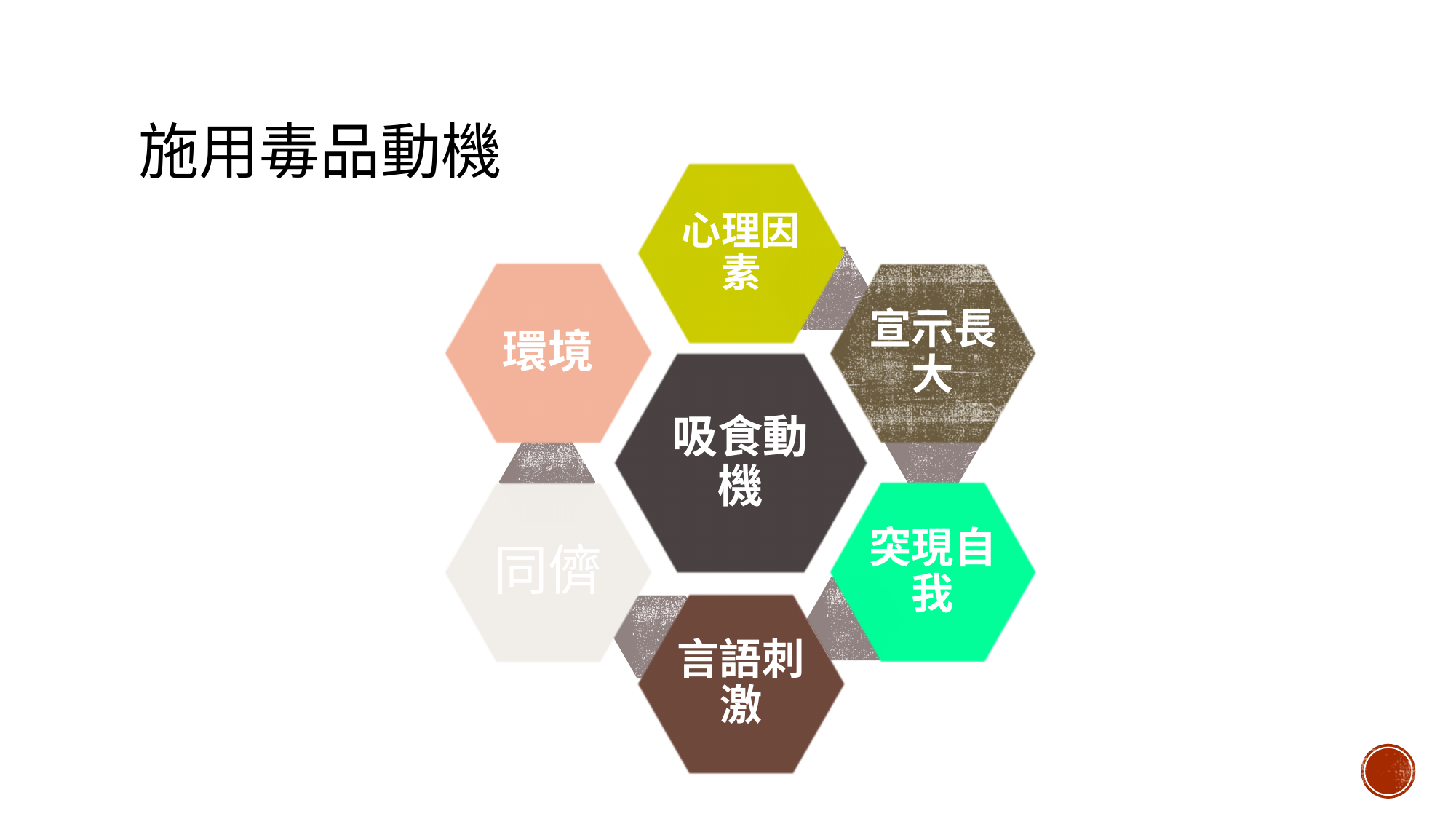

# 施用毒品動機
吸食動機
心理因素
宣示長大
突現自我
言語刺激
同儕
環境